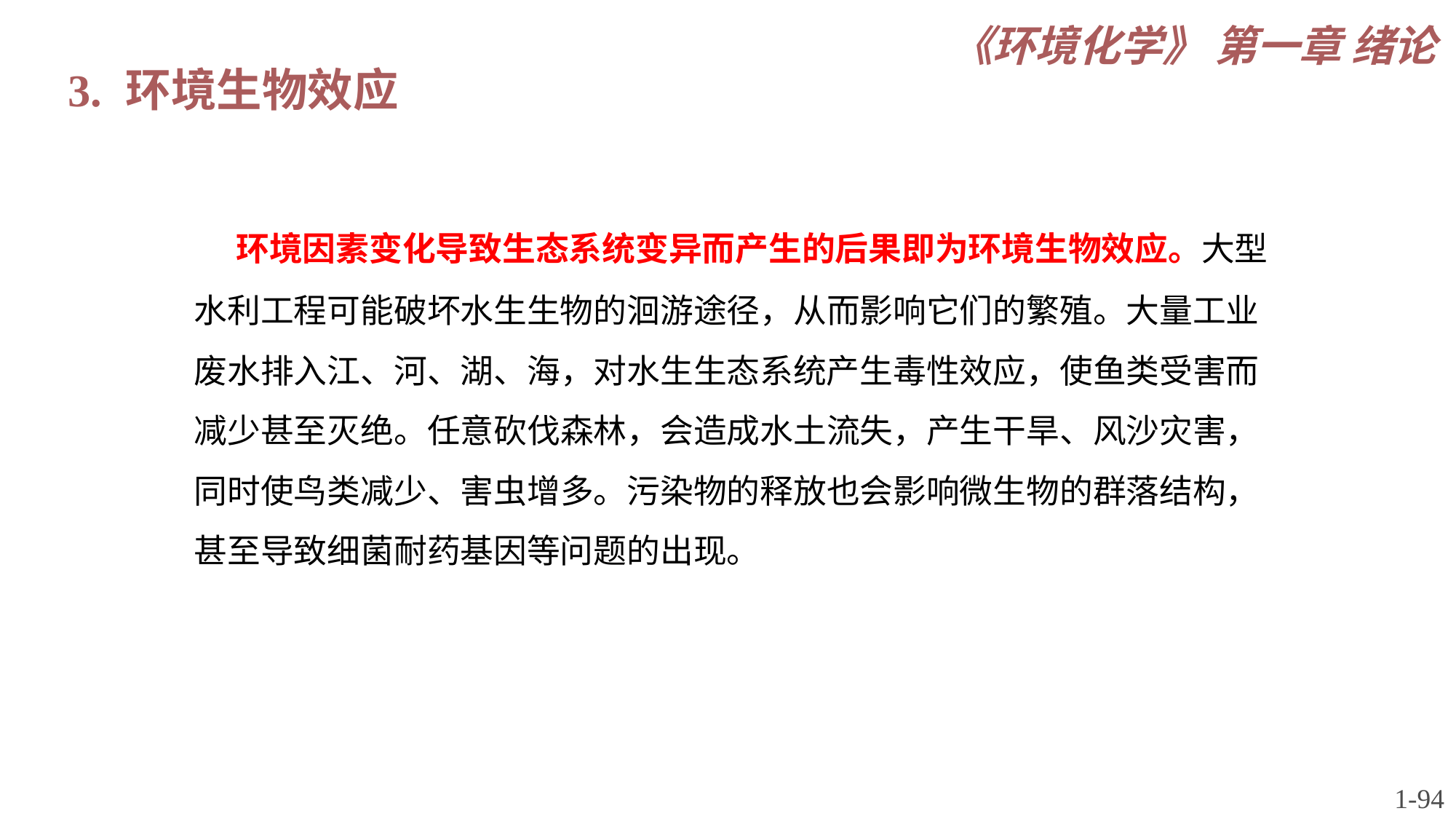

《环境化学》 第一章 绪论
3. 环境生物效应
    环境因素变化导致生态系统变异而产生的后果即为环境生物效应。大型水利工程可能破坏水生生物的洄游途径，从而影响它们的繁殖。大量工业废水排入江、河、湖、海，对水生生态系统产生毒性效应，使鱼类受害而减少甚至灭绝。任意砍伐森林，会造成水土流失，产生干旱、风沙灾害，同时使鸟类减少、害虫增多。污染物的释放也会影响微生物的群落结构，甚至导致细菌耐药基因等问题的出现。
1-94